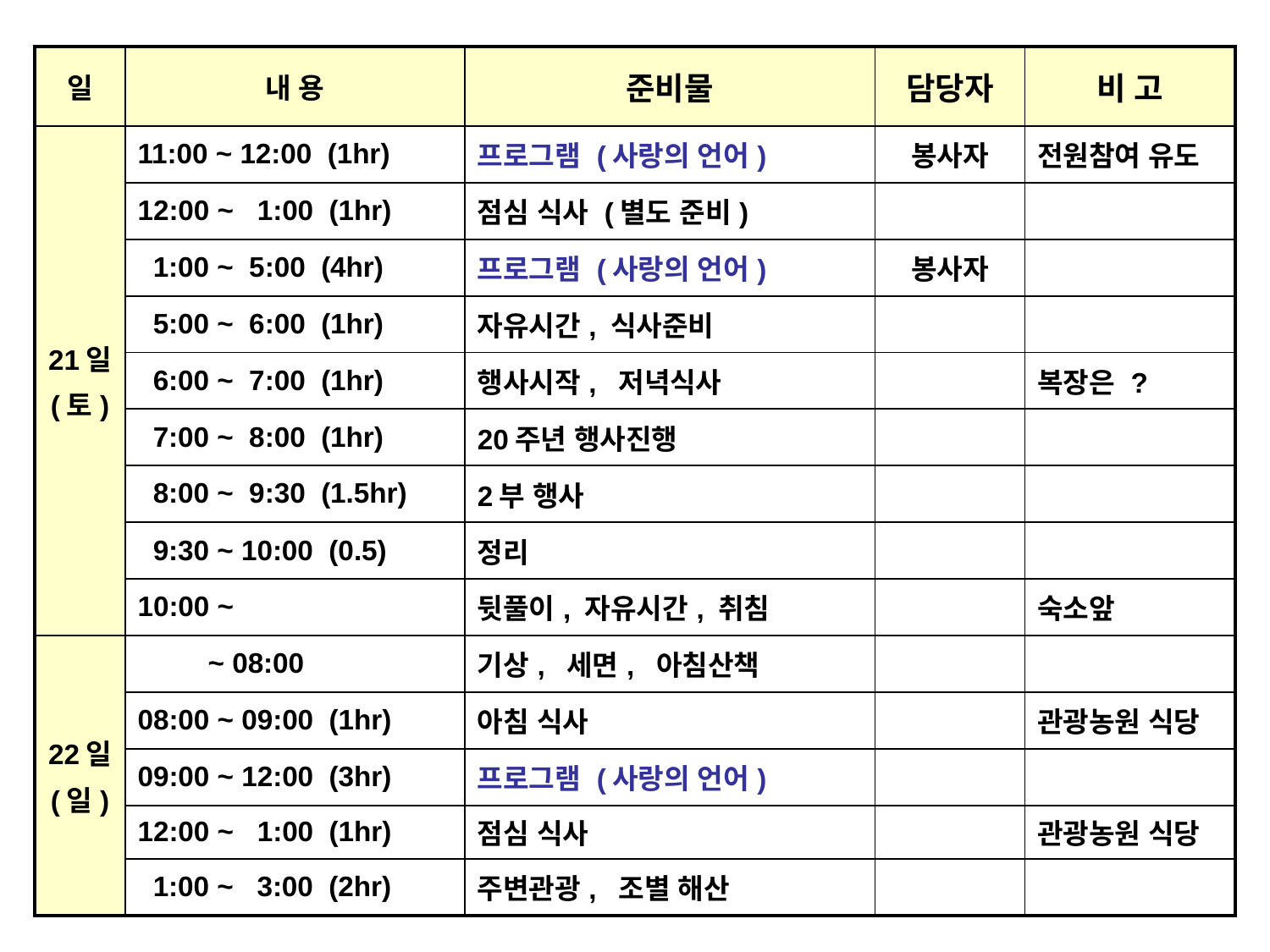

| 일 | 내 용 | 준비물 | 담당자 | 비 고 |
| --- | --- | --- | --- | --- |
| 21일 (토) | 11:00 ~ 12:00 (1hr) | 프로그램 (사랑의 언어) | 봉사자 | 전원참여 유도 |
|  | 12:00 ~ 1:00 (1hr) | 점심 식사 (별도 준비) |  |  |
|  | 1:00 ~ 5:00 (4hr) | 프로그램 (사랑의 언어) | 봉사자 |  |
|  | 5:00 ~ 6:00 (1hr) | 자유시간, 식사준비 |  |  |
|  | 6:00 ~ 7:00 (1hr) | 행사시작, 저녁식사 |  | 복장은 ? |
|  | 7:00 ~ 8:00 (1hr) | 20주년 행사진행 |  |  |
|  | 8:00 ~ 9:30 (1.5hr) | 2부 행사 |  |  |
|  | 9:30 ~ 10:00 (0.5) | 정리 |  |  |
|  | 10:00 ~ | 뒷풀이, 자유시간, 취침 |  | 숙소앞 |
| 22일 (일) | ~ 08:00 | 기상, 세면, 아침산책 |  |  |
|  | 08:00 ~ 09:00 (1hr) | 아침 식사 |  | 관광농원 식당 |
|  | 09:00 ~ 12:00 (3hr) | 프로그램 (사랑의 언어) |  |  |
|  | 12:00 ~ 1:00 (1hr) | 점심 식사 |  | 관광농원 식당 |
|  | 1:00 ~ 3:00 (2hr) | 주변관광, 조별 해산 |  |  |